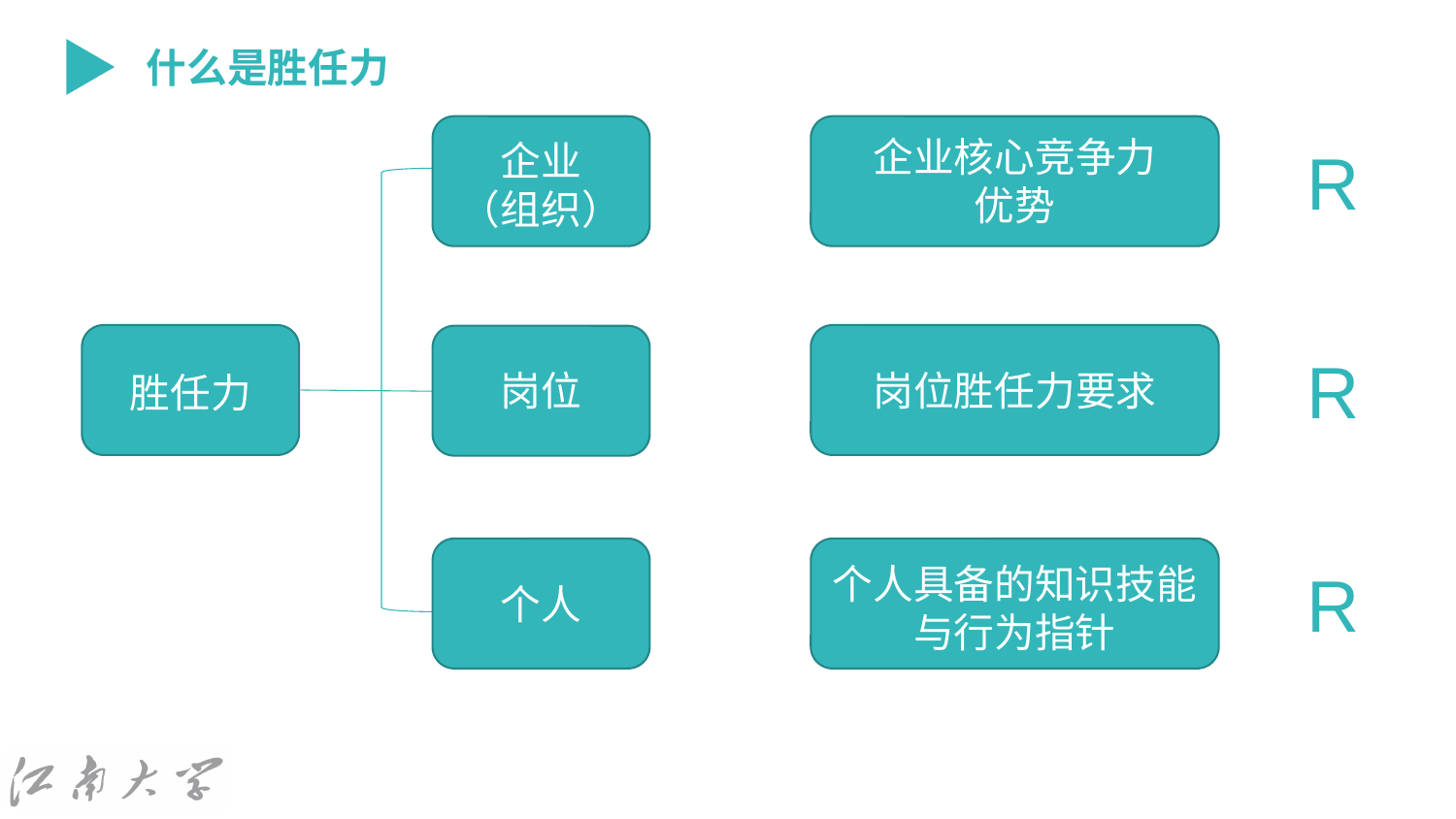

什么是胜任力

企业核心竞争力
优势
企业
（组织）
R

R
岗位
岗位胜任力要求
胜任力

个人具备的知识技能与行为指针
R
个人